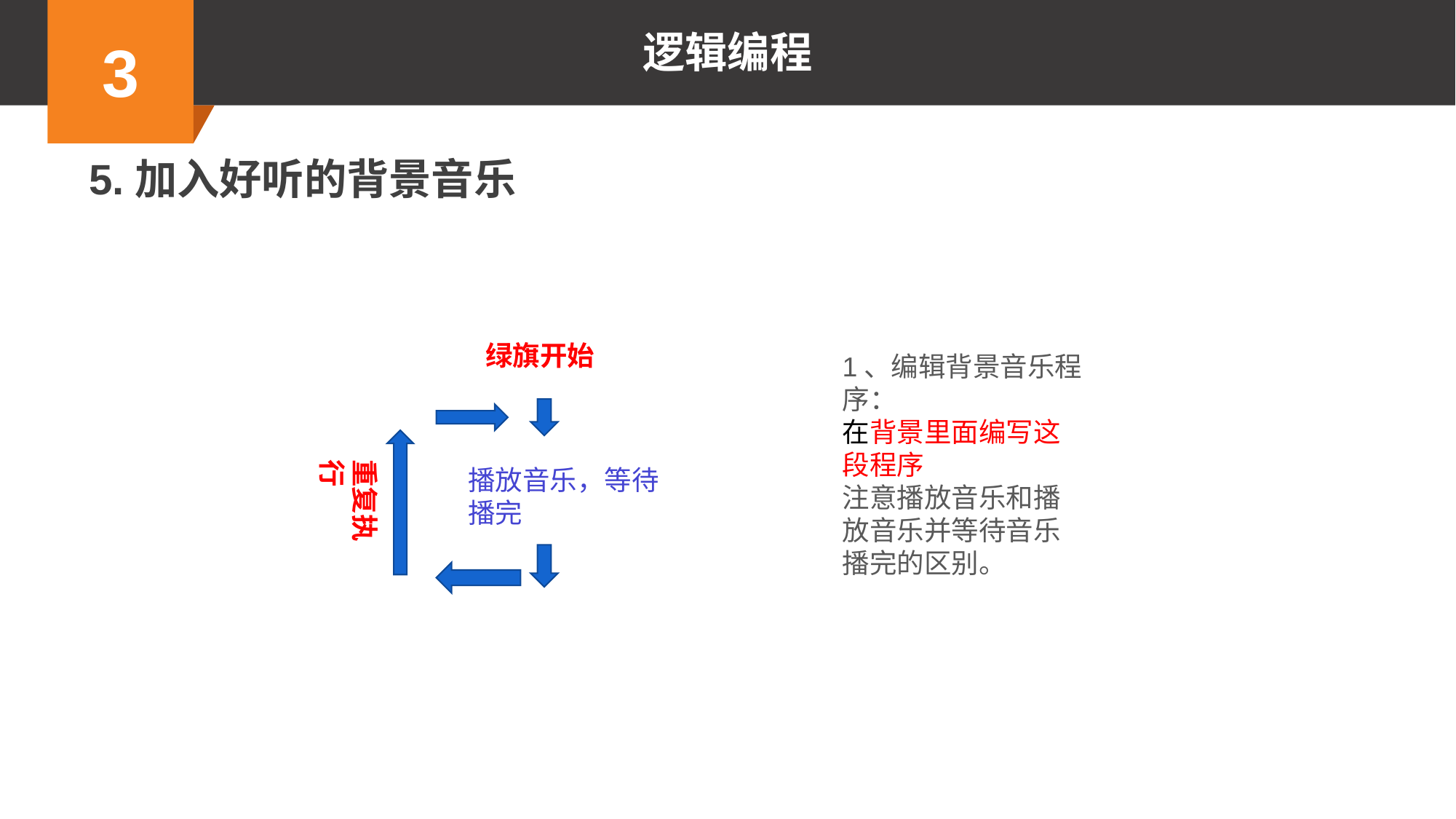

5.加入好听的背景音乐
绿旗开始
1、编辑背景音乐程序：
在背景里面编写这段程序
注意播放音乐和播放音乐并等待音乐播完的区别。

重复执行
播放音乐，等待播完